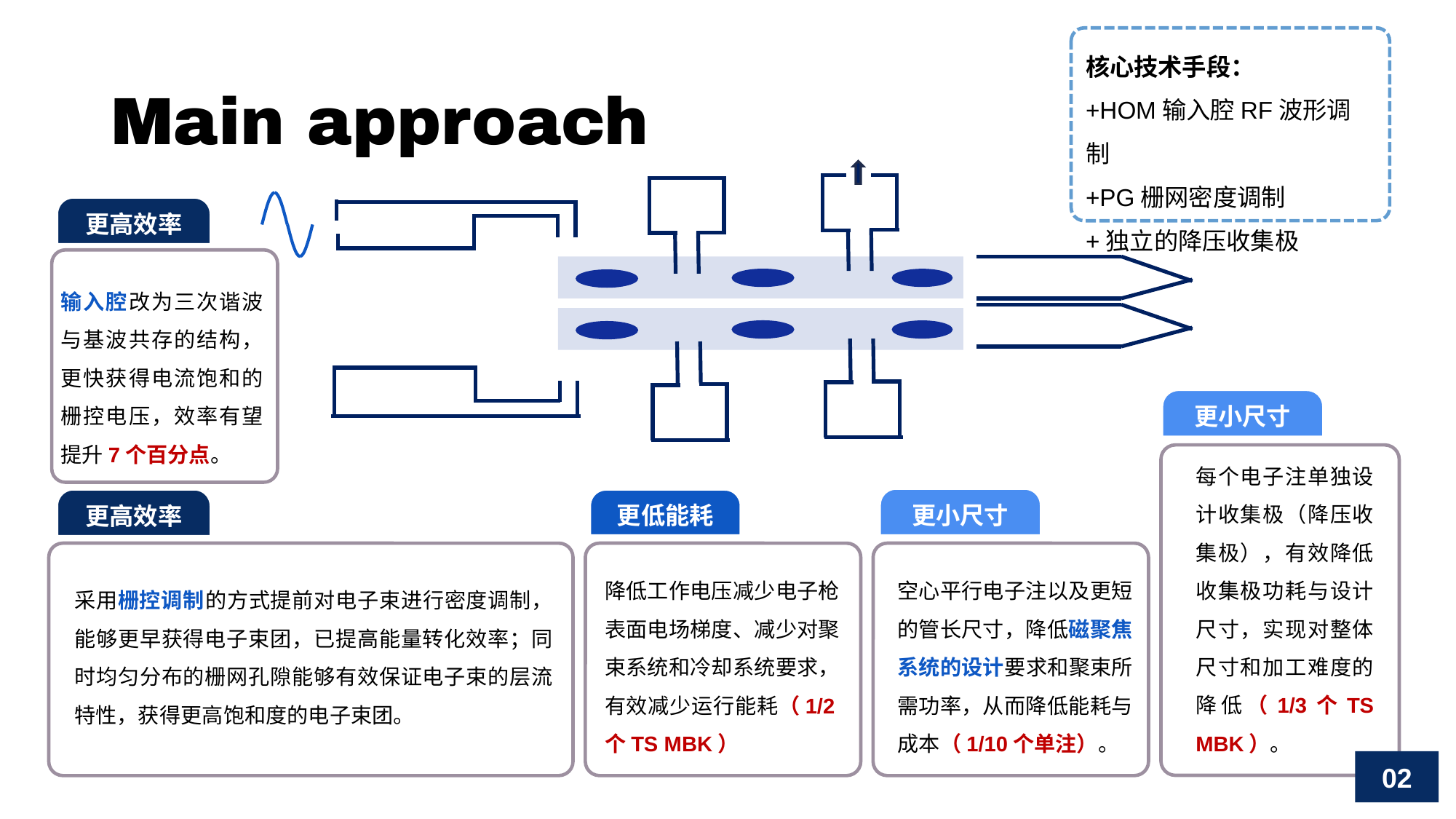

核心技术手段：
+HOM输入腔RF波形调制
+PG栅网密度调制
+独立的降压收集极
# Main approach

更高效率

输入腔改为三次谐波与基波共存的结构，更快获得电流饱和的栅控电压，效率有望提升7个百分点。
更小尺寸

每个电子注单独设计收集极（降压收集极），有效降低收集极功耗与设计尺寸，实现对整体尺寸和加工难度的降低（1/3个TS MBK）。
更小尺寸
更高效率
更低能耗

空心平行电子注以及更短的管长尺寸，降低磁聚焦系统的设计要求和聚束所需功率，从而降低能耗与成本（1/10个单注）。
降低工作电压减少电子枪表面电场梯度、减少对聚束系统和冷却系统要求，有效减少运行能耗（1/2个TS MBK）
采用栅控调制的方式提前对电子束进行密度调制，能够更早获得电子束团，已提高能量转化效率；同时均匀分布的栅网孔隙能够有效保证电子束的层流特性，获得更高饱和度的电子束团。
02